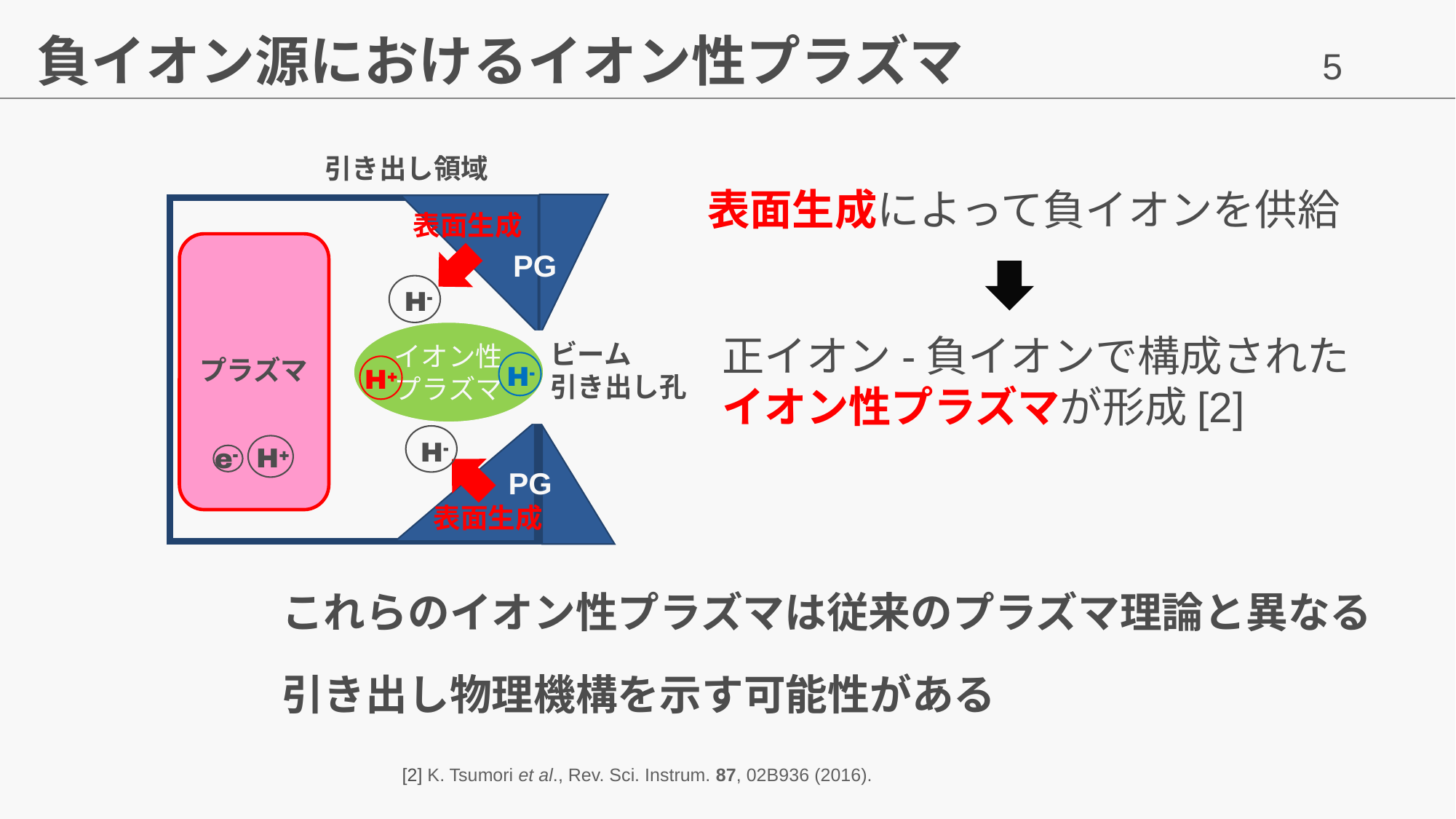

# 負イオン源におけるイオン性プラズマ
引き出し領域
表面生成によって負イオンを供給

表面生成

PG

H-
イオン性プラズマ
正イオン-負イオンで構成された
イオン性プラズマが形成[2]

ビーム
引き出し孔
プラズマ

H-

H+

H-
H+

e-

PG
表面生成
これらのイオン性プラズマは従来のプラズマ理論と異なる
引き出し物理機構を示す可能性がある
[2] K. Tsumori et al., Rev. Sci. Instrum. 87, 02B936 (2016).